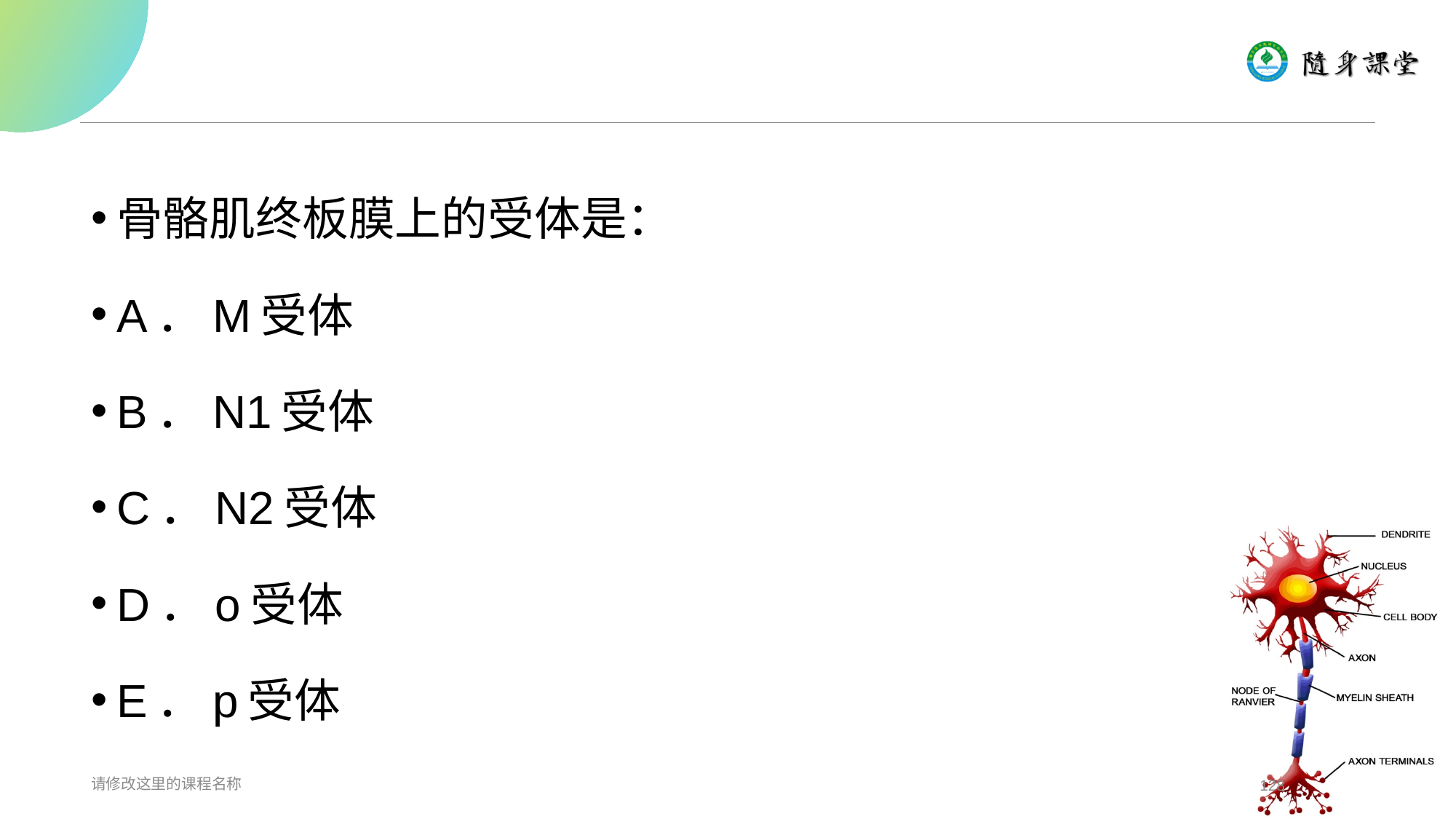

#
骨骼肌终板膜上的受体是：
A．M受体
B．N1受体
C．N2受体
D．o受体
E．p受体
请修改这里的课程名称
128